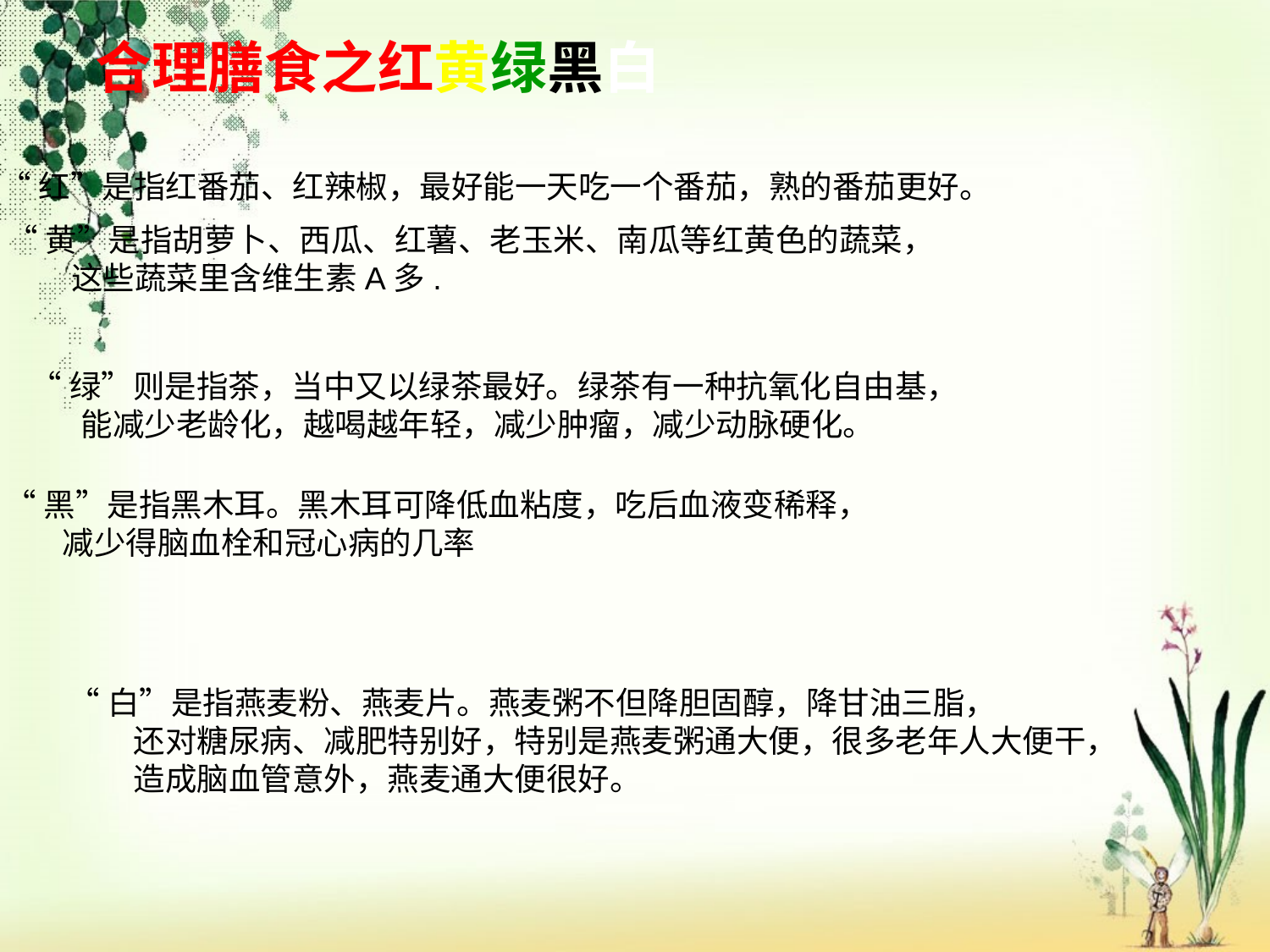

合理膳食之红黄绿黑白

“红”是指红番茄、红辣椒，最好能一天吃一个番茄，熟的番茄更好。
“黄”是指胡萝卜、西瓜、红薯、老玉米、南瓜等红黄色的蔬菜，
        这些蔬菜里含维生素A多.
“绿”则是指茶，当中又以绿茶最好。绿茶有一种抗氧化自由基，
      能减少老龄化，越喝越年轻，减少肿瘤，减少动脉硬化。
“黑”是指黑木耳。黑木耳可降低血粘度，吃后血液变稀释，
       减少得脑血栓和冠心病的几率
“白”是指燕麦粉、燕麦片。燕麦粥不但降胆固醇，降甘油三脂，
        还对糖尿病、减肥特别好，特别是燕麦粥通大便，很多老年人大便干，
        造成脑血管意外，燕麦通大便很好。